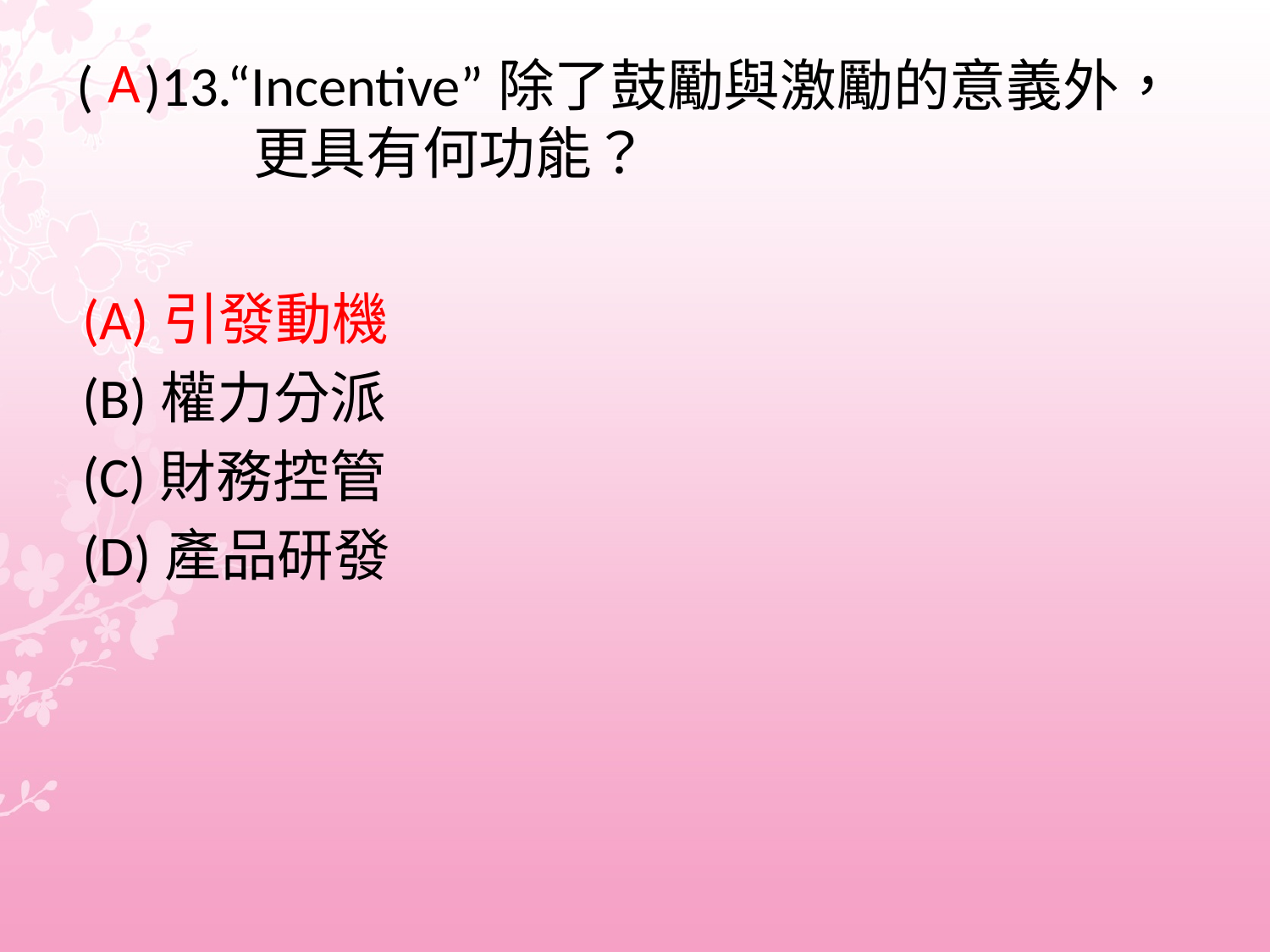

# (    )13.“Incentive”除了鼓勵與激勵的意義外， 更具有何功能？
  A

(A)引發動機
(B)權力分派
(C)財務控管
(D)產品研發